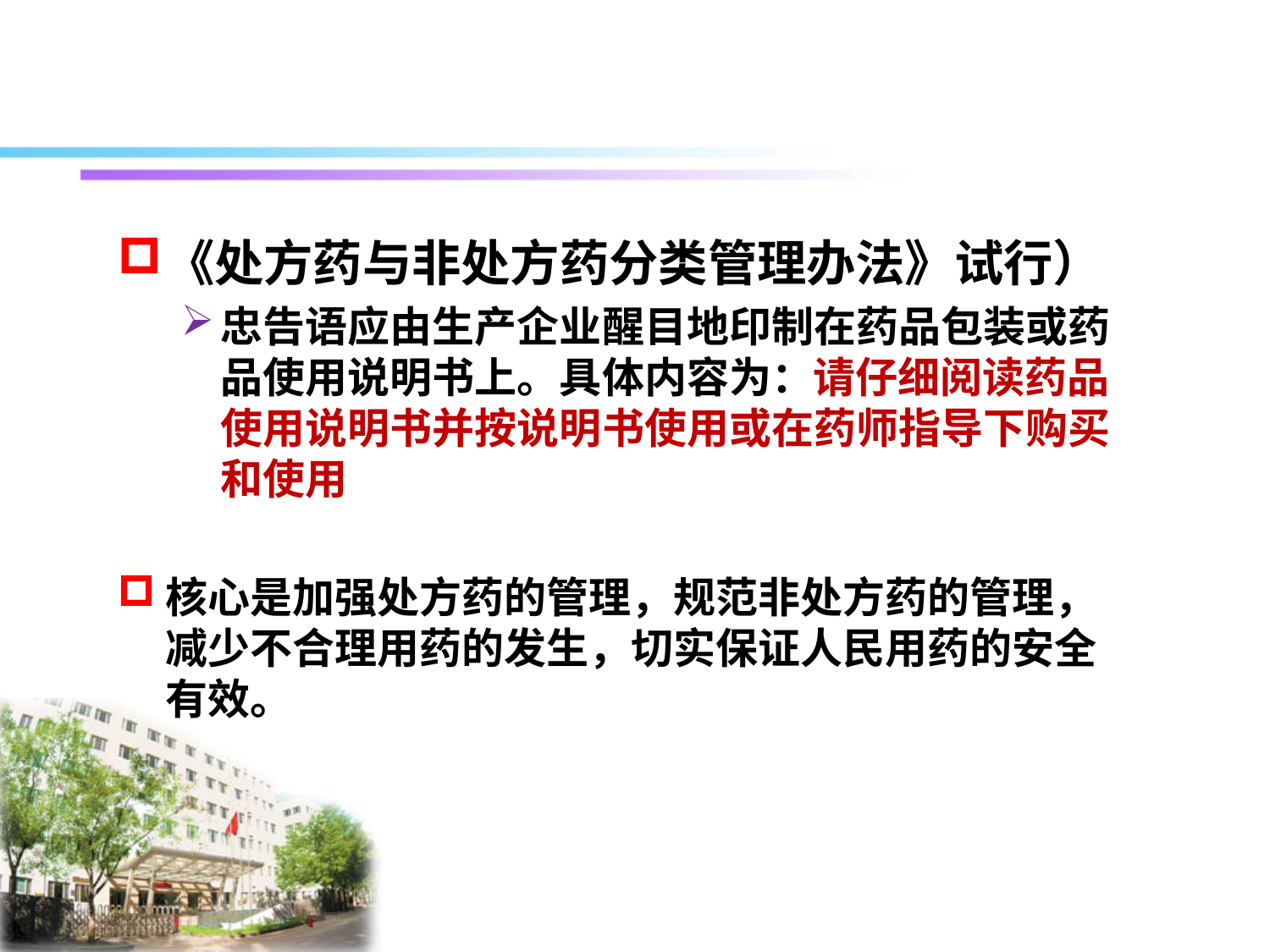

《处方药与非处方药分类管理办法》试行）
忠告语应由生产企业醒目地印制在药品包装或药品使用说明书上。具体内容为：请仔细阅读药品使用说明书并按说明书使用或在药师指导下购买和使用

核心是加强处方药的管理，规范非处方药的管理，减少不合理用药的发生，切实保证人民用药的安全有效。